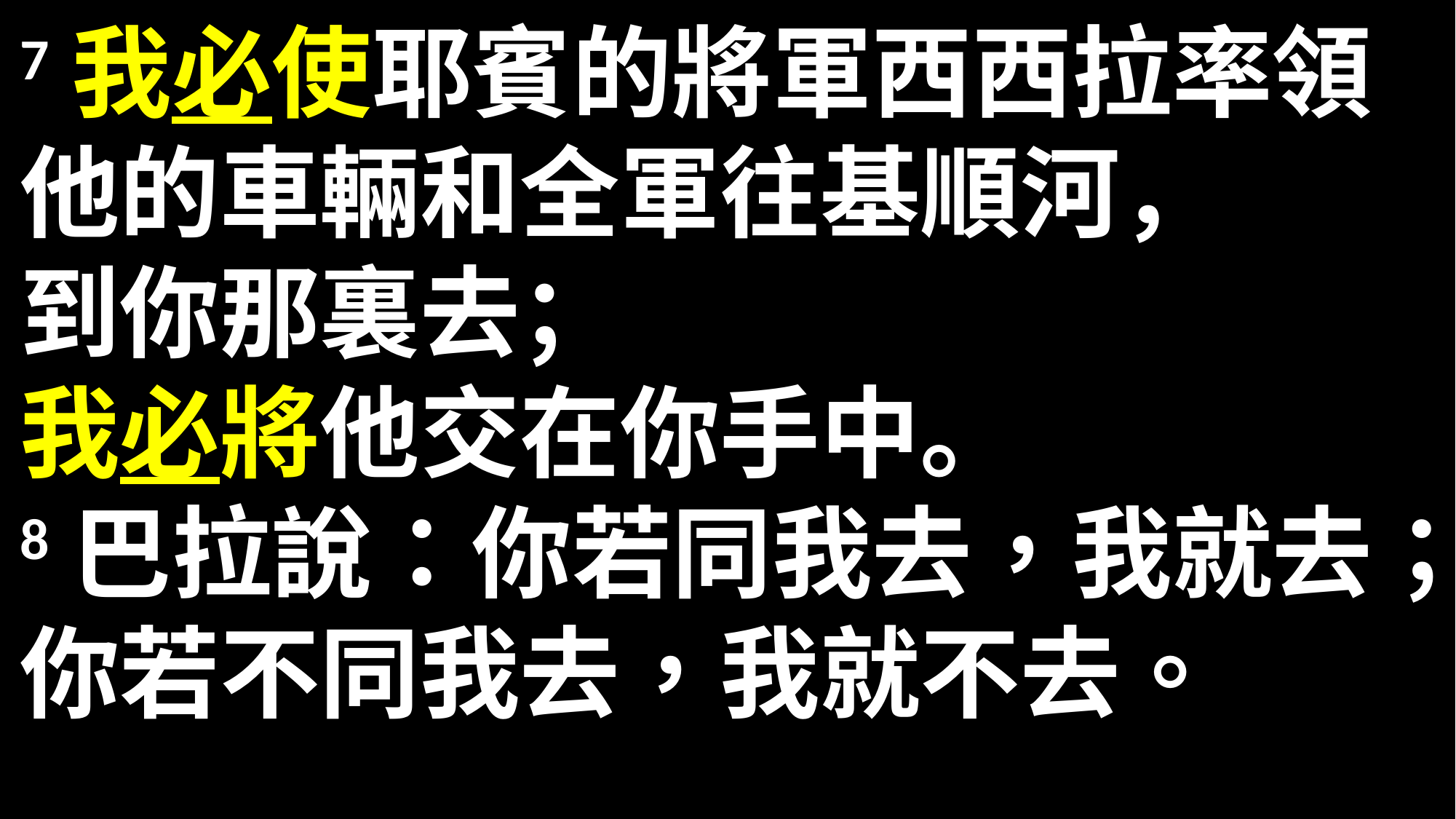

7 我必使耶賓的將軍西西拉率領他的車輛和全軍往基順河，
到你那裏去；
我必將他交在你手中。
8 巴拉說：你若同我去，我就去；你若不同我去，我就不去。